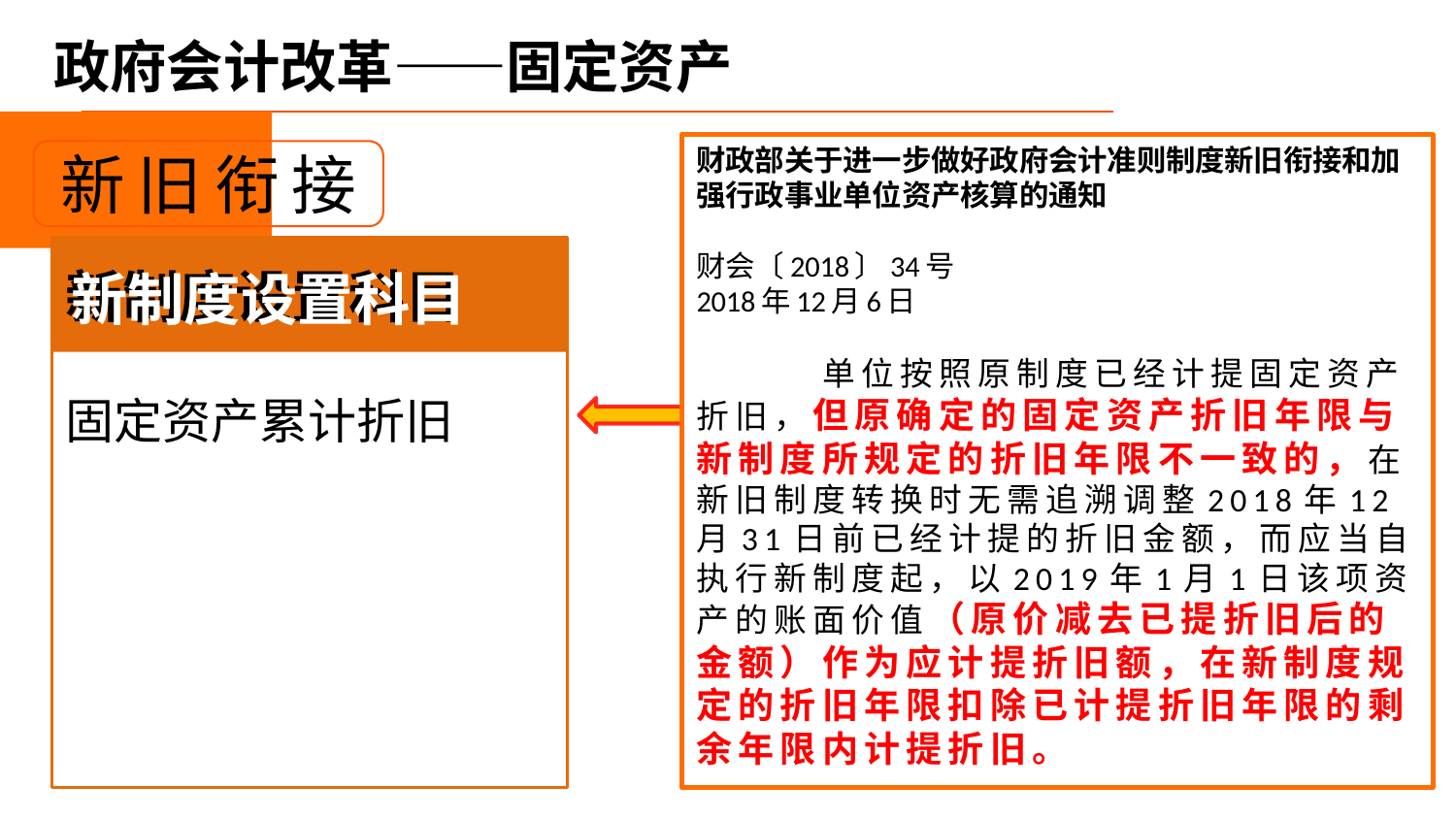

# 政府会计改革——固定资产

财政部关于进一步做好政府会计准则制度新旧衔接和加强行政事业单位资产核算的通知

财会〔2018〕34号
2018年12月6日

         单位按照原制度已经计提固定资产折旧，但原确定的固定资产折旧年限与新制度所规定的折旧年限不一致的，在新旧制度转换时无需追溯调整2018年12月31日前已经计提的折旧金额，而应当自执行新制度起，以2019年1月1日该项资产的账面价值（原价减去已提折旧后的金额）作为应计提折旧额，在新制度规定的折旧年限扣除已计提折旧年限的剩余年限内计提折旧。
新旧衔接

累计折旧——固定资产
累计折旧

原账设置科目
新制度设置科目

固定资产累计折旧
原账设置科目
新制度设置科目